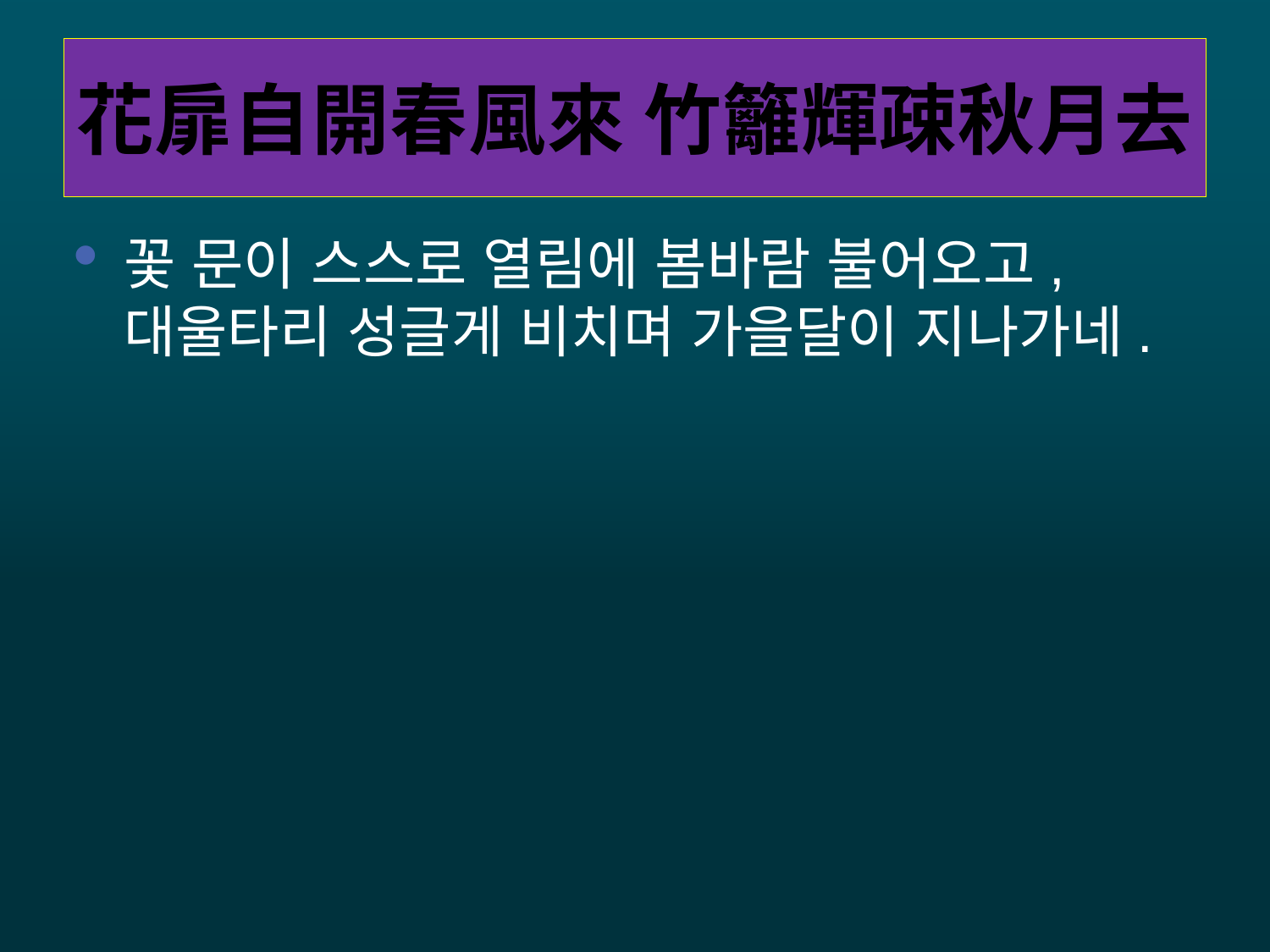

# 花扉自開春風來 竹籬輝疎秋月去
꽃 문이 스스로 열림에 봄바람 불어오고, 대울타리 성글게 비치며 가을달이 지나가네.